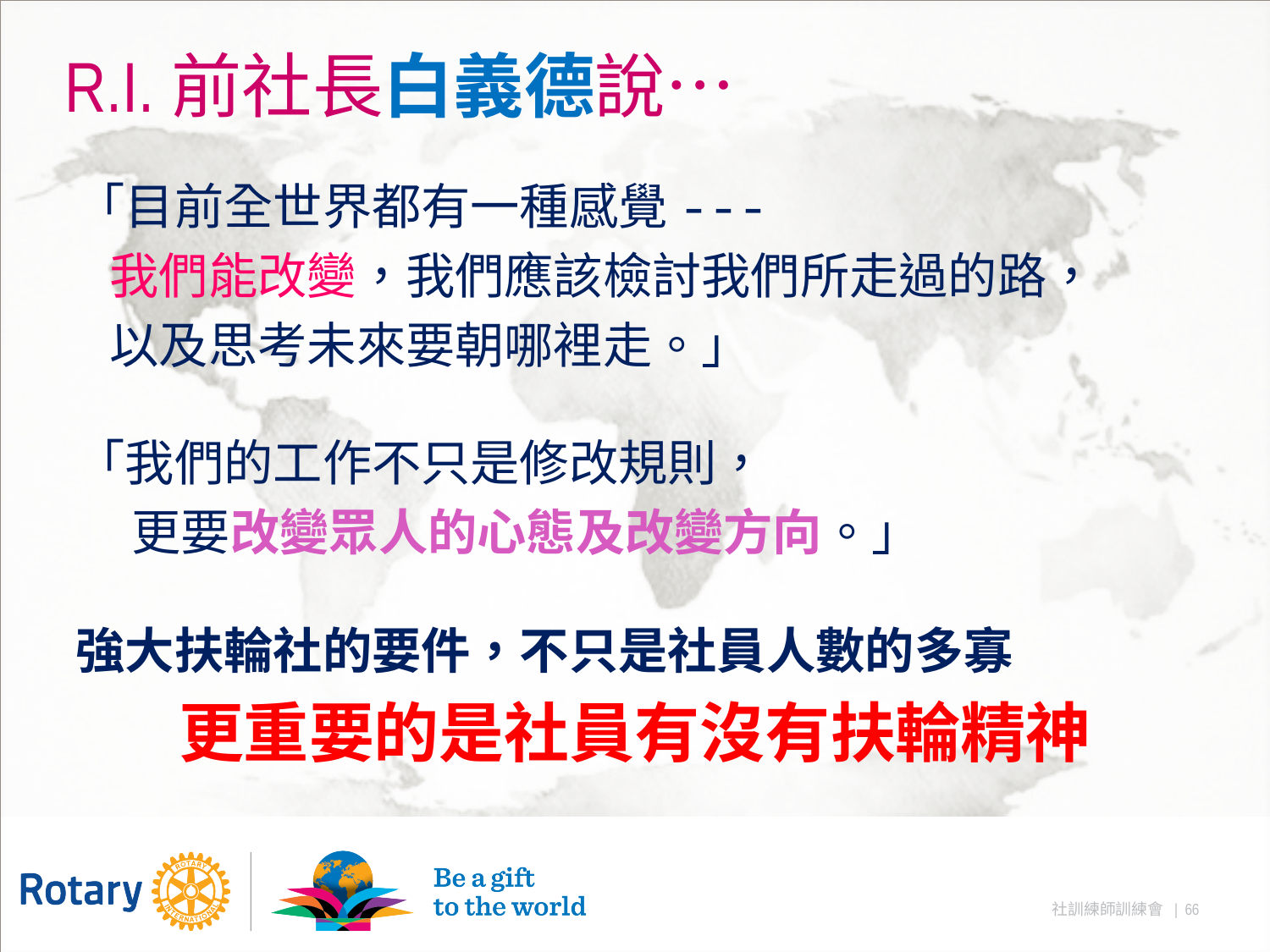

# R.I.前社長白義德說…
「目前全世界都有一種感覺---
  我們能改變，我們應該檢討我們所走過的路，
  以及思考未來要朝哪裡走。」
「我們的工作不只是修改規則，
    更要改變眾人的心態及改變方向。」
強大扶輪社的要件，不只是社員人數的多寡
更重要的是社員有沒有扶輪精神